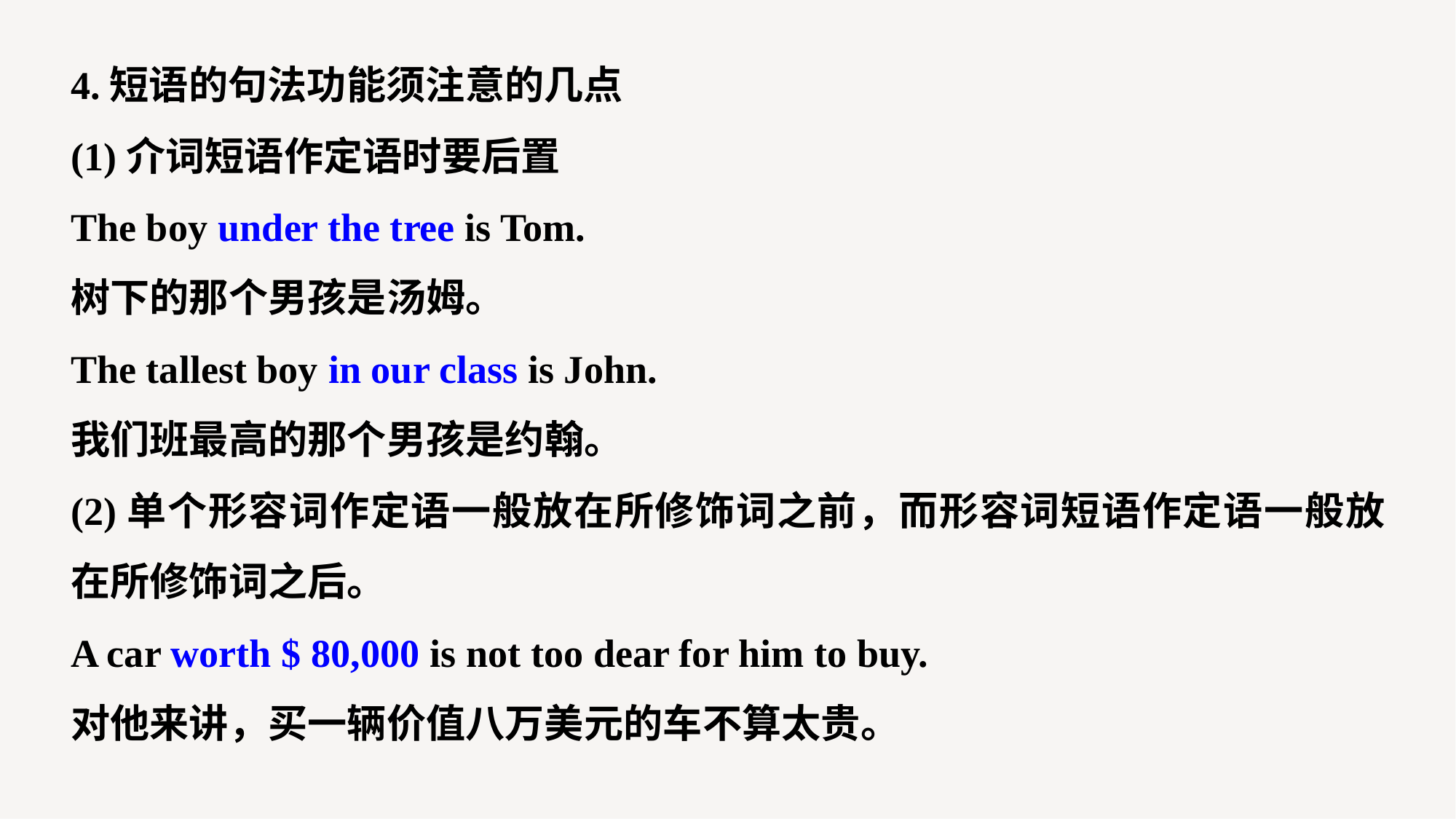

4.短语的句法功能须注意的几点
(1)介词短语作定语时要后置
The boy under the tree is Tom.
树下的那个男孩是汤姆。
The tallest boy in our class is John.
我们班最高的那个男孩是约翰。
(2)单个形容词作定语一般放在所修饰词之前，而形容词短语作定语一般放在所修饰词之后。
A car worth $ 80,000 is not too dear for him to buy.
对他来讲，买一辆价值八万美元的车不算太贵。